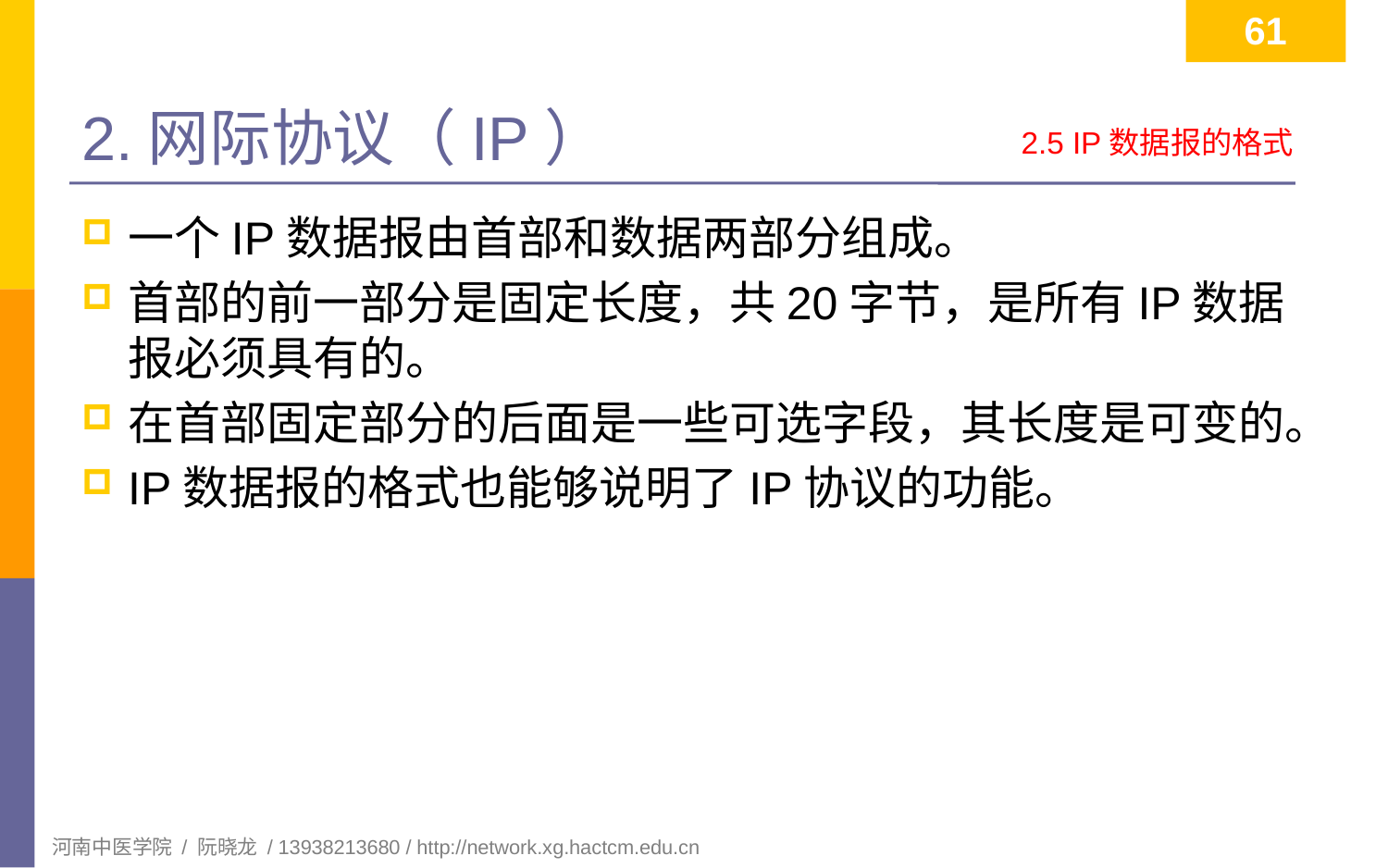

61
# 2.网际协议（IP）
2.5 IP数据报的格式
一个IP数据报由首部和数据两部分组成。
首部的前一部分是固定长度，共20字节，是所有IP数据报必须具有的。
在首部固定部分的后面是一些可选字段，其长度是可变的。
IP数据报的格式也能够说明了IP协议的功能。